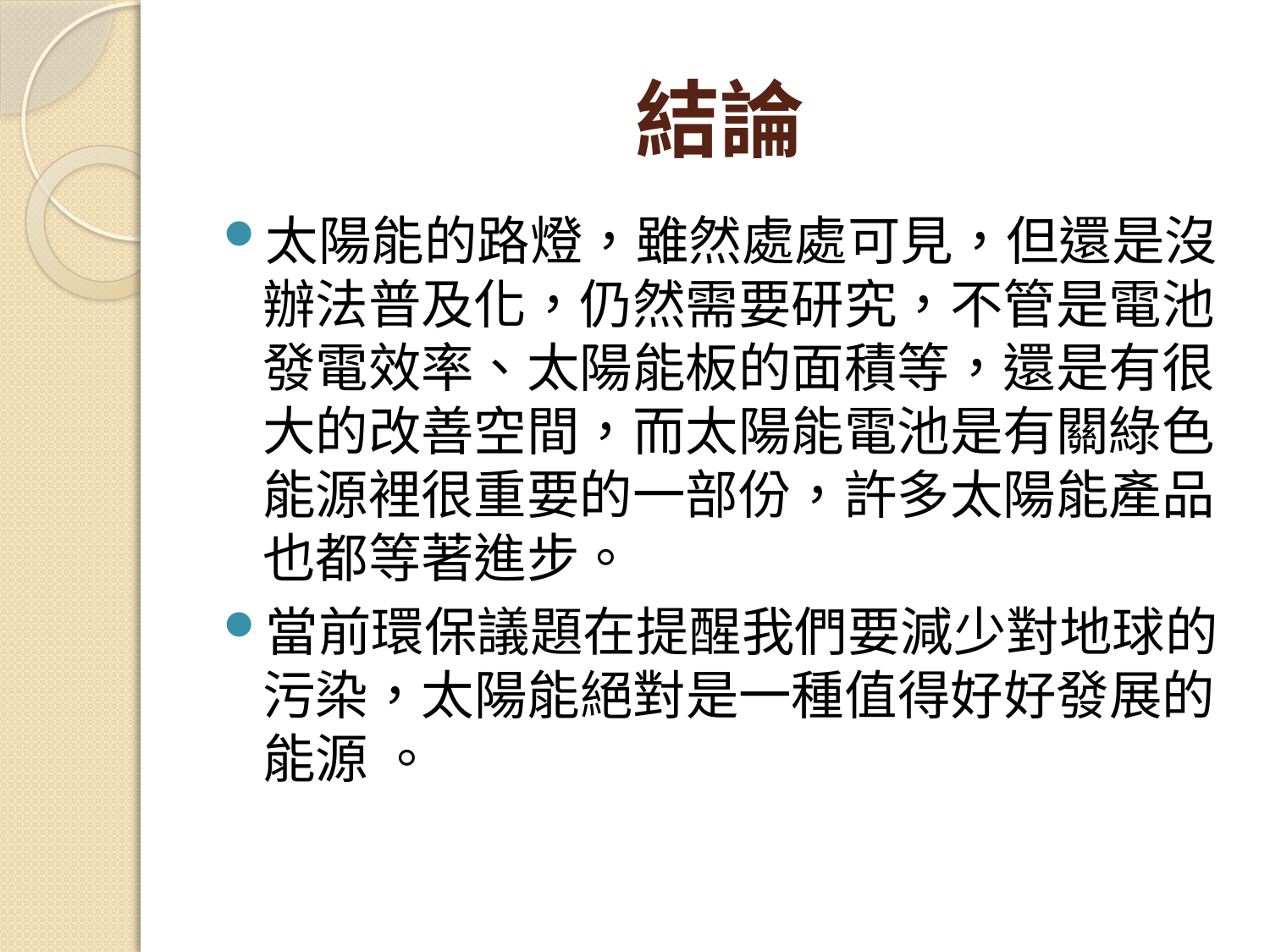

# 結論
太陽能的路燈，雖然處處可見，但還是沒辦法普及化，仍然需要研究，不管是電池發電效率、太陽能板的面積等，還是有很大的改善空間，而太陽能電池是有關綠色能源裡很重要的一部份，許多太陽能產品也都等著進步。
當前環保議題在提醒我們要減少對地球的污染，太陽能絕對是一種值得好好發展的能源 。